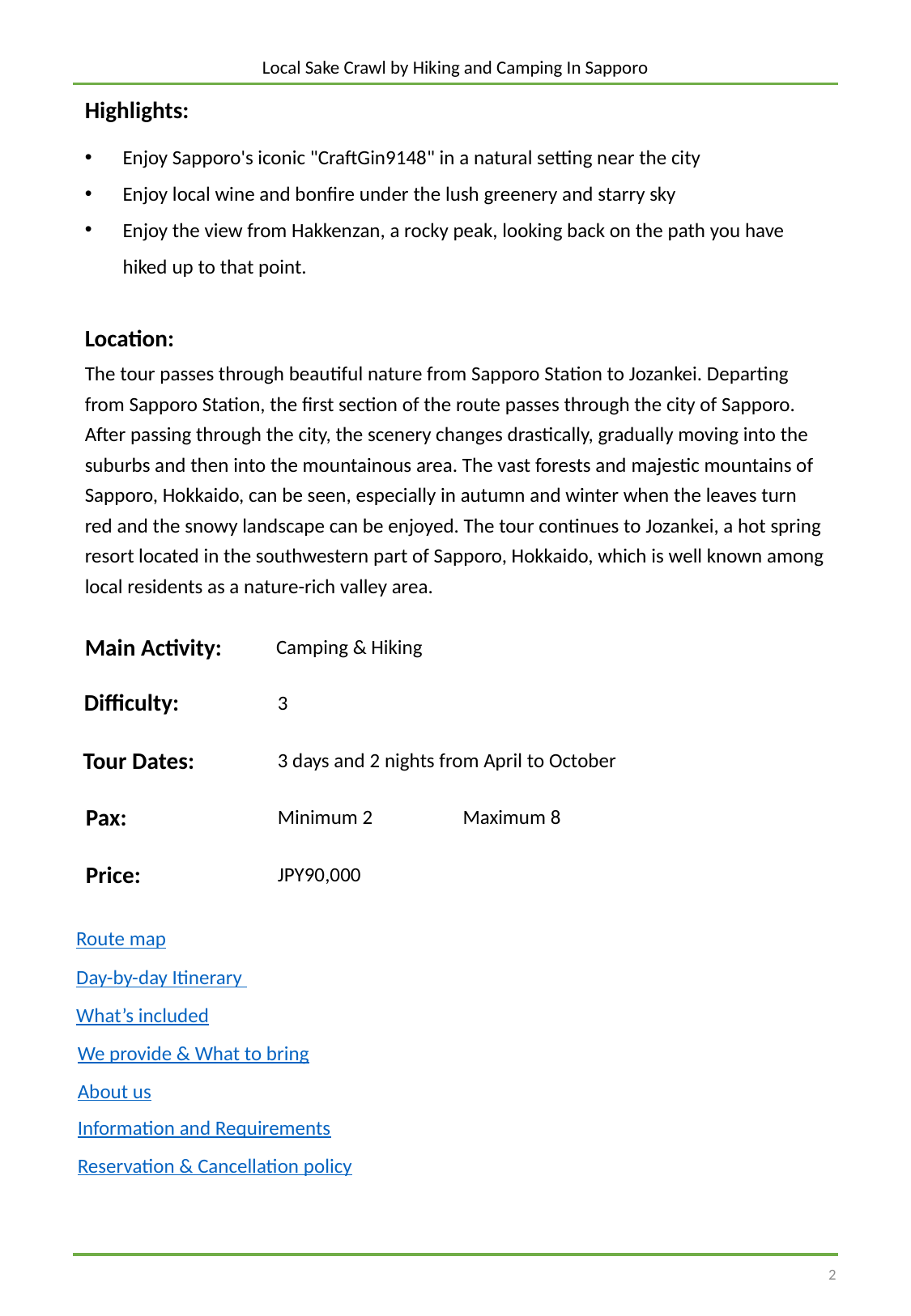

ツアータイトル
Local Sake Crawl by Hiking and Camping In Sapporo
Highlights:
Enjoy Sapporo's iconic "CraftGin9148" in a natural setting near the city
Enjoy local wine and bonfire under the lush greenery and starry sky
Enjoy the view from Hakkenzan, a rocky peak, looking back on the path you have hiked up to that point.
ツアーのハイライト
ハイライト3～5点の箇条書き。
1点につきスペースを含めて80文字以下
ツアーの何が面白いのか参加者が一目で分かるようにする。
Location:
The tour passes through beautiful nature from Sapporo Station to Jozankei. Departing from Sapporo Station, the first section of the route passes through the city of Sapporo. After passing through the city, the scenery changes drastically, gradually moving into the suburbs and then into the mountainous area. The vast forests and majestic mountains of Sapporo, Hokkaido, can be seen, especially in autumn and winter when the leaves turn red and the snowy landscape can be enjoyed. The tour continues to Jozankei, a hot spring resort located in the southwestern part of Sapporo, Hokkaido, which is well known among local residents as a nature-rich valley area.
実施場所について
ツアーが実施される都道府県、地域を明記する
メインアクティビティ
全体の難易度
ツアー期間
Main Activity:
Camping & Hiking
催行人員
Difficulty:
3
ツアー代金
8名基準、税込み
Tour Dates:
3 days and 2 nights from April to October
Pax:
Minimum 2
Maximum 8
Price:
JPY90,000
Route map
各ページへのハイパーリンクを付けています
Day-by-day Itinerary
What’s included
We provide & What to bring
About us
Information and Requirements
Reservation & Cancellation policy